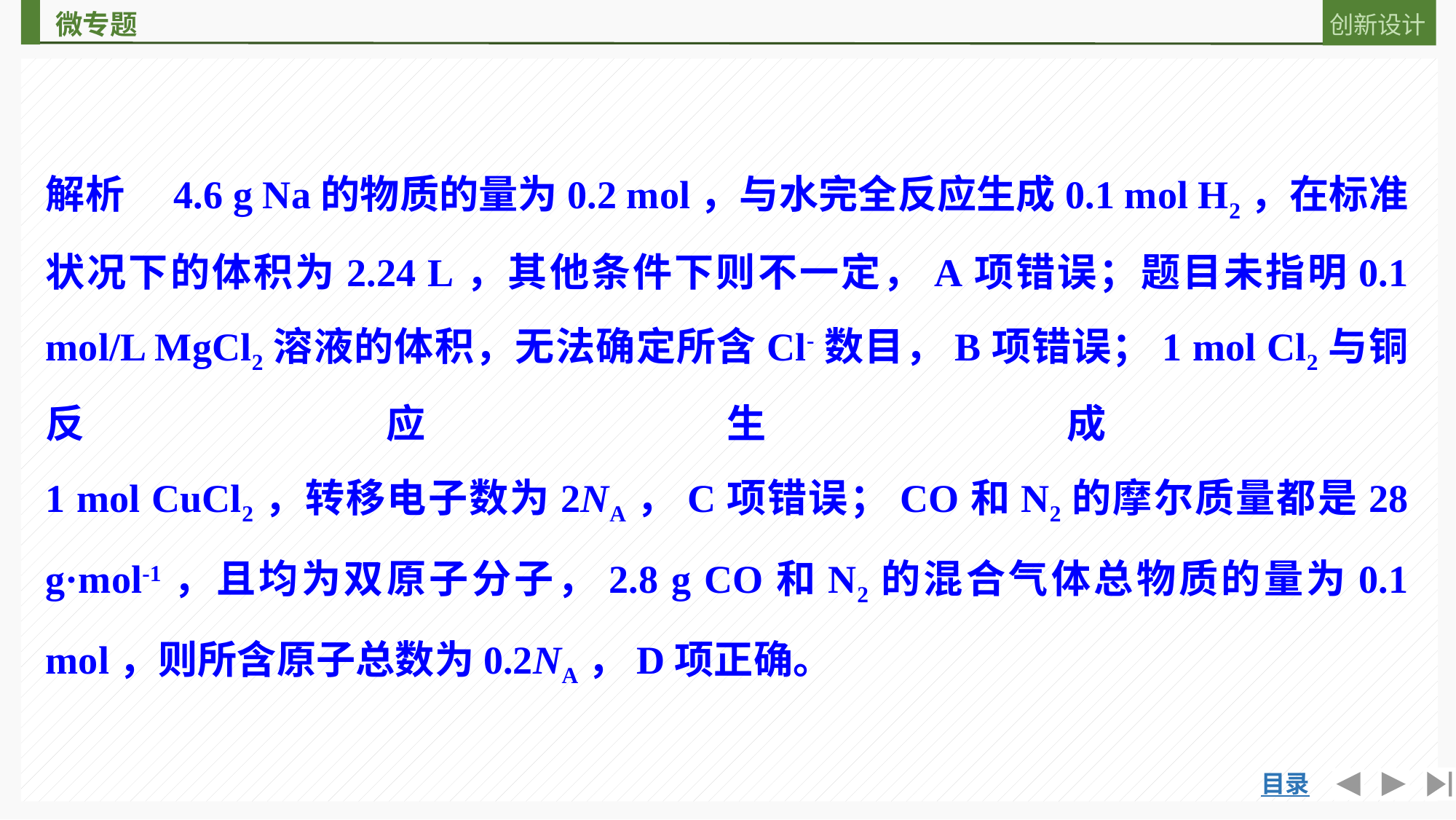

解析　4.6 g Na的物质的量为0.2 mol，与水完全反应生成0.1 mol H2，在标准状况下的体积为2.24 L，其他条件下则不一定，A项错误；题目未指明0.1 mol/L MgCl2溶液的体积，无法确定所含Cl-数目，B项错误；1 mol Cl2与铜反应生成
1 mol CuCl2，转移电子数为2NA，C项错误；CO和N2的摩尔质量都是28 g·mol-1，且均为双原子分子，2.8 g CO和N2的混合气体总物质的量为0.1 mol，则所含原子总数为0.2NA，D项正确。